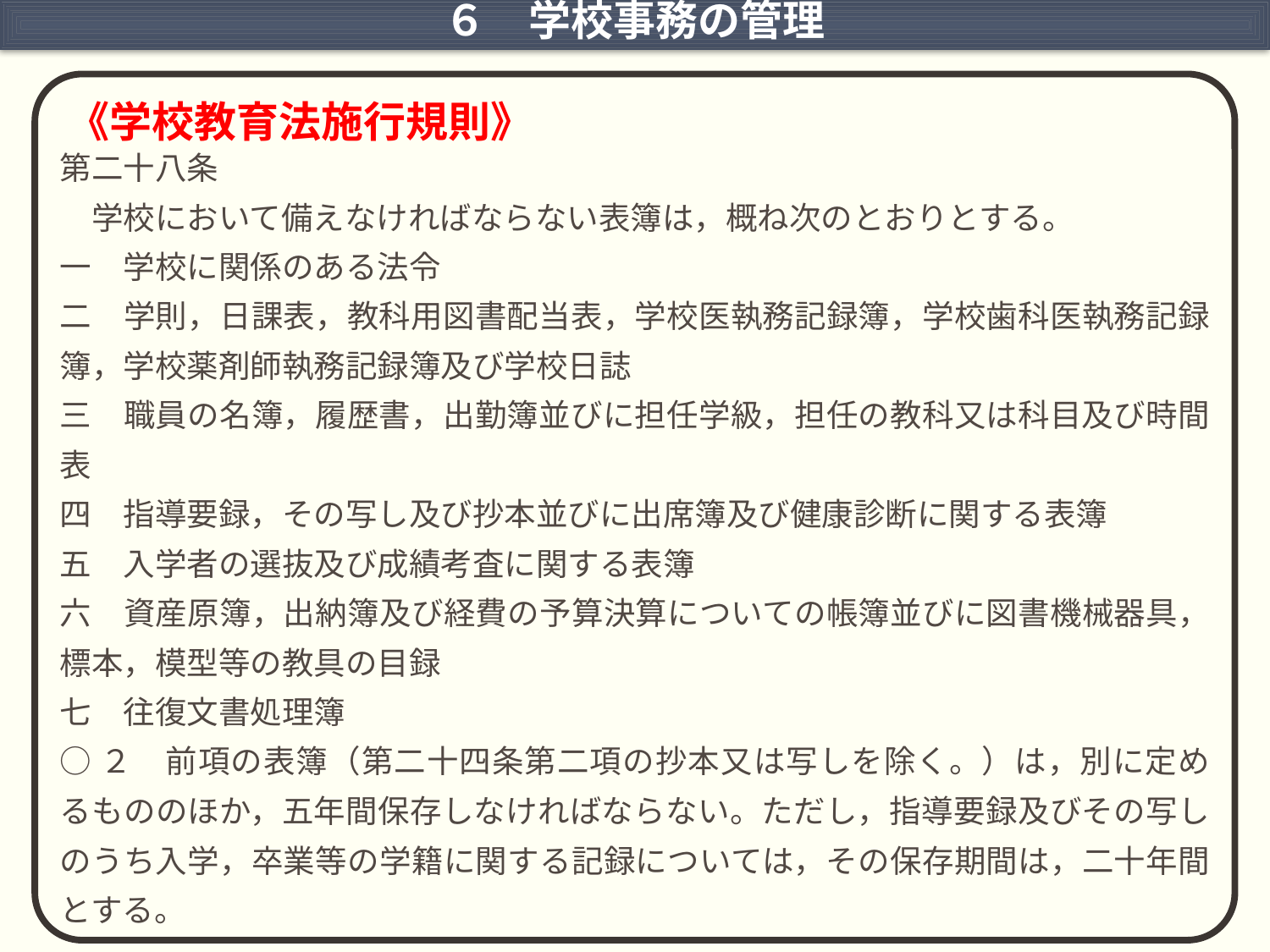

６　学校事務の管理

 《学校教育法施行規則》
第二十八条
　学校において備えなければならない表簿は，概ね次のとおりとする。
一　学校に関係のある法令
二　学則，日課表，教科用図書配当表，学校医執務記録簿，学校歯科医執務記録簿，学校薬剤師執務記録簿及び学校日誌
三　職員の名簿，履歴書，出勤簿並びに担任学級，担任の教科又は科目及び時間表
四　指導要録，その写し及び抄本並びに出席簿及び健康診断に関する表簿
五　入学者の選抜及び成績考査に関する表簿
六　資産原簿，出納簿及び経費の予算決算についての帳簿並びに図書機械器具，標本，模型等の教具の目録
七　往復文書処理簿
○２　前項の表簿（第二十四条第二項の抄本又は写しを除く。）は，別に定めるもののほか，五年間保存しなければならない。ただし，指導要録及びその写しのうち入学，卒業等の学籍に関する記録については，その保存期間は，二十年間とする。